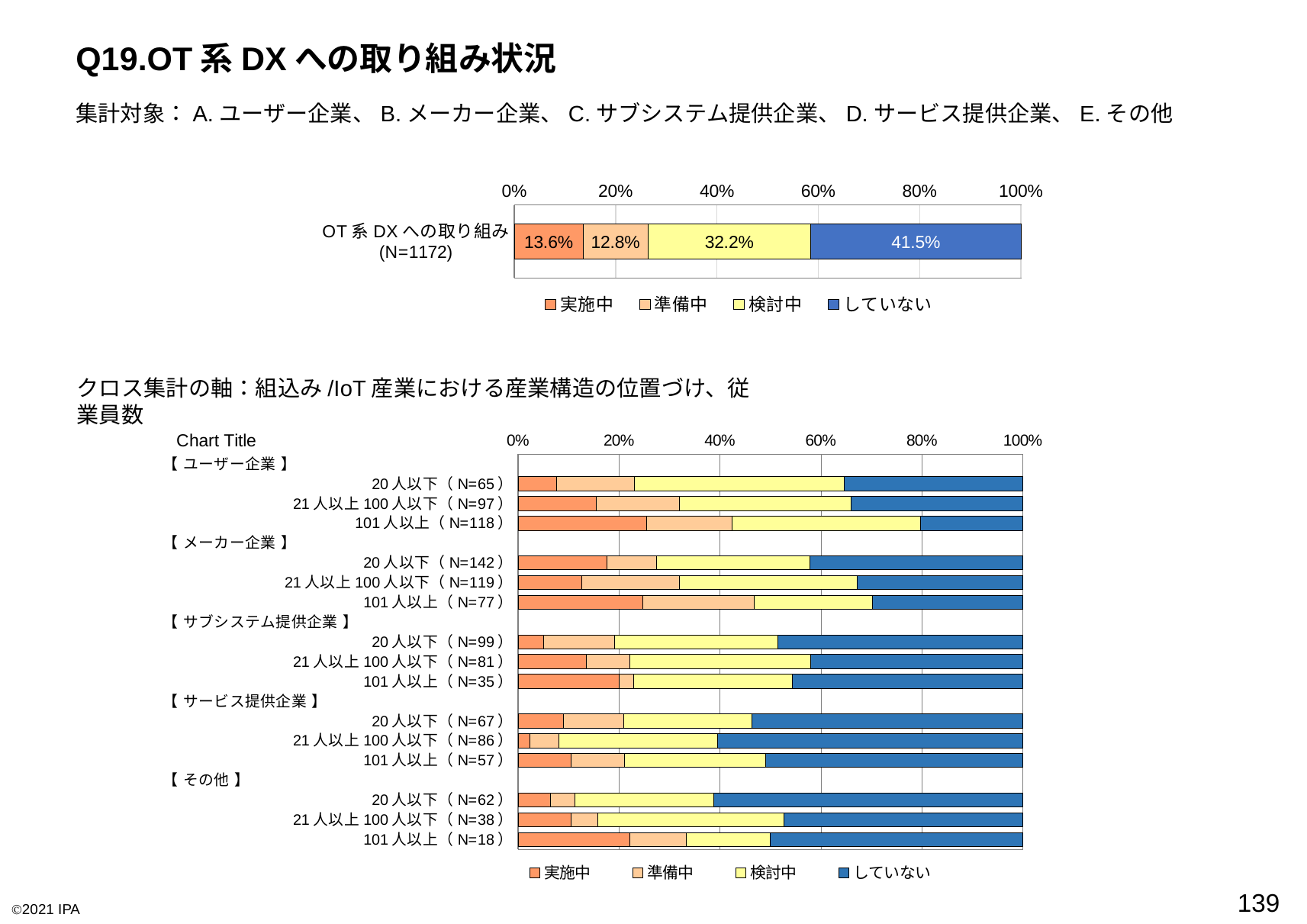

Q19.OT系DXへの取り組み状況
集計対象：A.ユーザー企業、B.メーカー企業、C.サブシステム提供企業、D.サービス提供企業、E.その他

### Chart

| Category | 実施中 | 準備中 | 検討中 | していない |
|---|---|---|---|---|
| OT系DXへの取り組み
(N=1172) | 0.1356655290102389 | 0.12798634812286688 | 0.3216723549488055 | 0.41467576791808874 |
クロス集計の軸：組込み/IoT産業における産業構造の位置づけ、従業員数

### Chart:

| Category | 実施中 | 準備中 | 検討中 | していない |
|---|---|---|---|---|
| 【 ユーザー企業 】　　　　　　　　　　　　　　 | None | None | None | None |
| 20人以下（N=65） | 0.07692307692307693 | 0.15384615384615385 | 0.4153846153846154 | 0.35384615384615387 |
| 21人以上100人以下（N=97） | 0.15463917525773196 | 0.16494845360824742 | 0.3402061855670103 | 0.3402061855670103 |
| 101人以上（N=118） | 0.2542372881355932 | 0.1694915254237288 | 0.3728813559322034 | 0.2033898305084746 |
| 【 メーカー企業 】　　　　　　　　　　　　　　 | None | None | None | None |
| 20人以下（N=142） | 0.176056338028169 | 0.09859154929577464 | 0.3028169014084507 | 0.4225352112676056 |
| 21人以上100人以下（N=119） | 0.12605042016806722 | 0.19327731092436976 | 0.35294117647058826 | 0.3277310924369748 |
| 101人以上（N=77） | 0.24675324675324675 | 0.22077922077922077 | 0.23376623376623376 | 0.2987012987012987 |
| 【 サブシステム提供企業 】　　　　　　　　　　 | None | None | None | None |
| 20人以下（N=99） | 0.050505050505050504 | 0.1414141414141414 | 0.32323232323232326 | 0.48484848484848486 |
| 21人以上100人以下（N=81） | 0.13580246913580246 | 0.08641975308641975 | 0.35802469135802467 | 0.41975308641975306 |
| 101人以上（N=35） | 0.2 | 0.02857142857142857 | 0.3142857142857143 | 0.45714285714285713 |
| 【 サービス提供企業 】　　　　　　　　　　　　 | None | None | None | None |
| 20人以下（N=67） | 0.08955223880597014 | 0.11940298507462686 | 0.2537313432835821 | 0.5373134328358209 |
| 21人以上100人以下（N=86） | 0.023255813953488372 | 0.05813953488372093 | 0.313953488372093 | 0.6046511627906976 |
| 101人以上（N=57） | 0.10526315789473684 | 0.10526315789473684 | 0.2807017543859649 | 0.5087719298245614 |
| 【 その他 】　　　　　　　　　　　　　　　　　 | None | None | None | None |
| 20人以下（N=62） | 0.06451612903225806 | 0.04838709677419355 | 0.27419354838709675 | 0.6129032258064516 |
| 21人以上100人以下（N=38） | 0.10526315789473684 | 0.05263157894736842 | 0.3684210526315789 | 0.47368421052631576 |
| 101人以上（N=18） | 0.2222222222222222 | 0.1111111111111111 | 0.16666666666666666 | 0.5 |